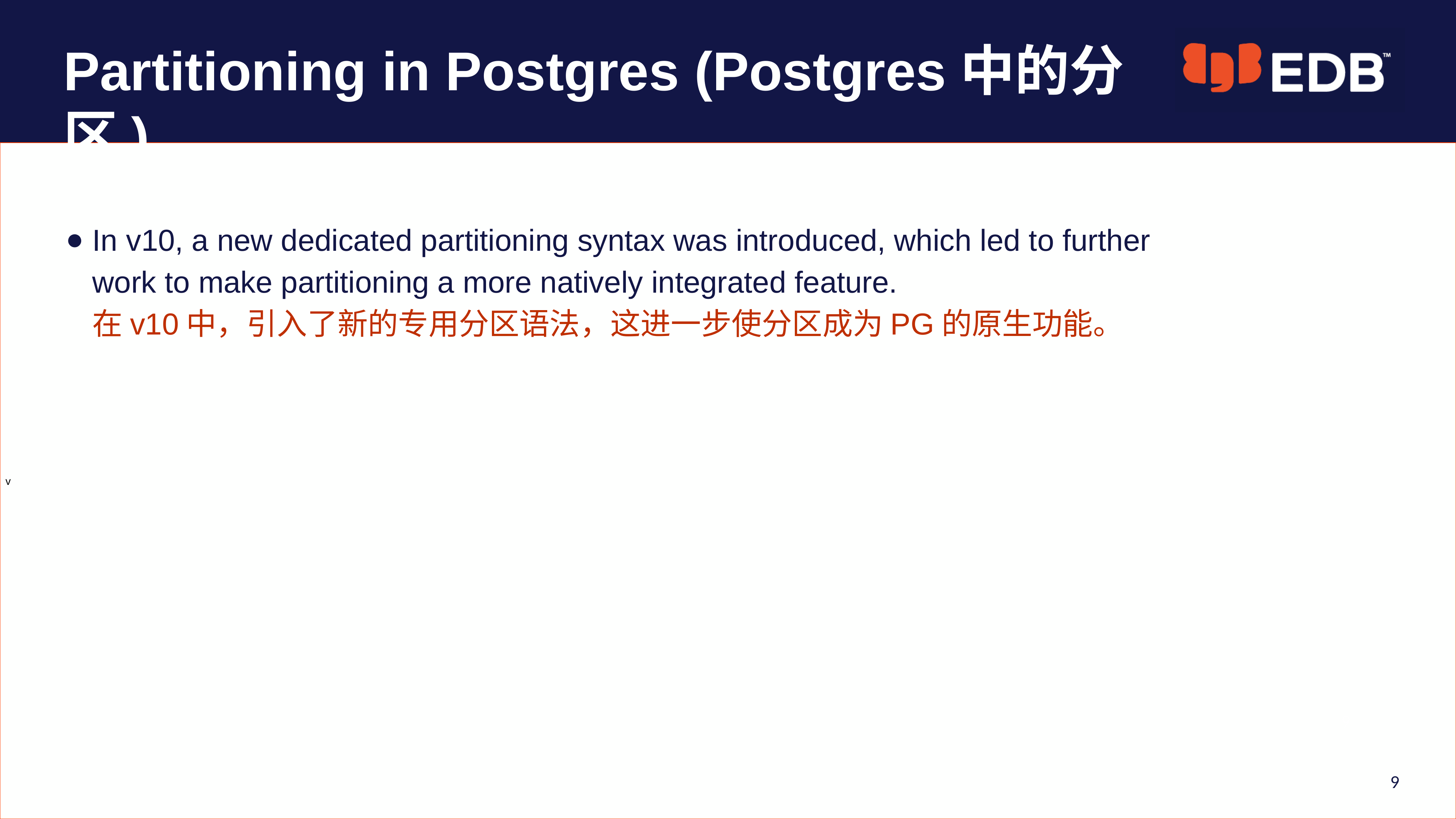

Partitioning in Postgres (Postgres中的分区)
In v10, a new dedicated partitioning syntax was introduced, which led to further work to make partitioning a more natively integrated feature.
在v10中，引入了新的专用分区语法，这进一步使分区成为PG的原生功能。
9
9